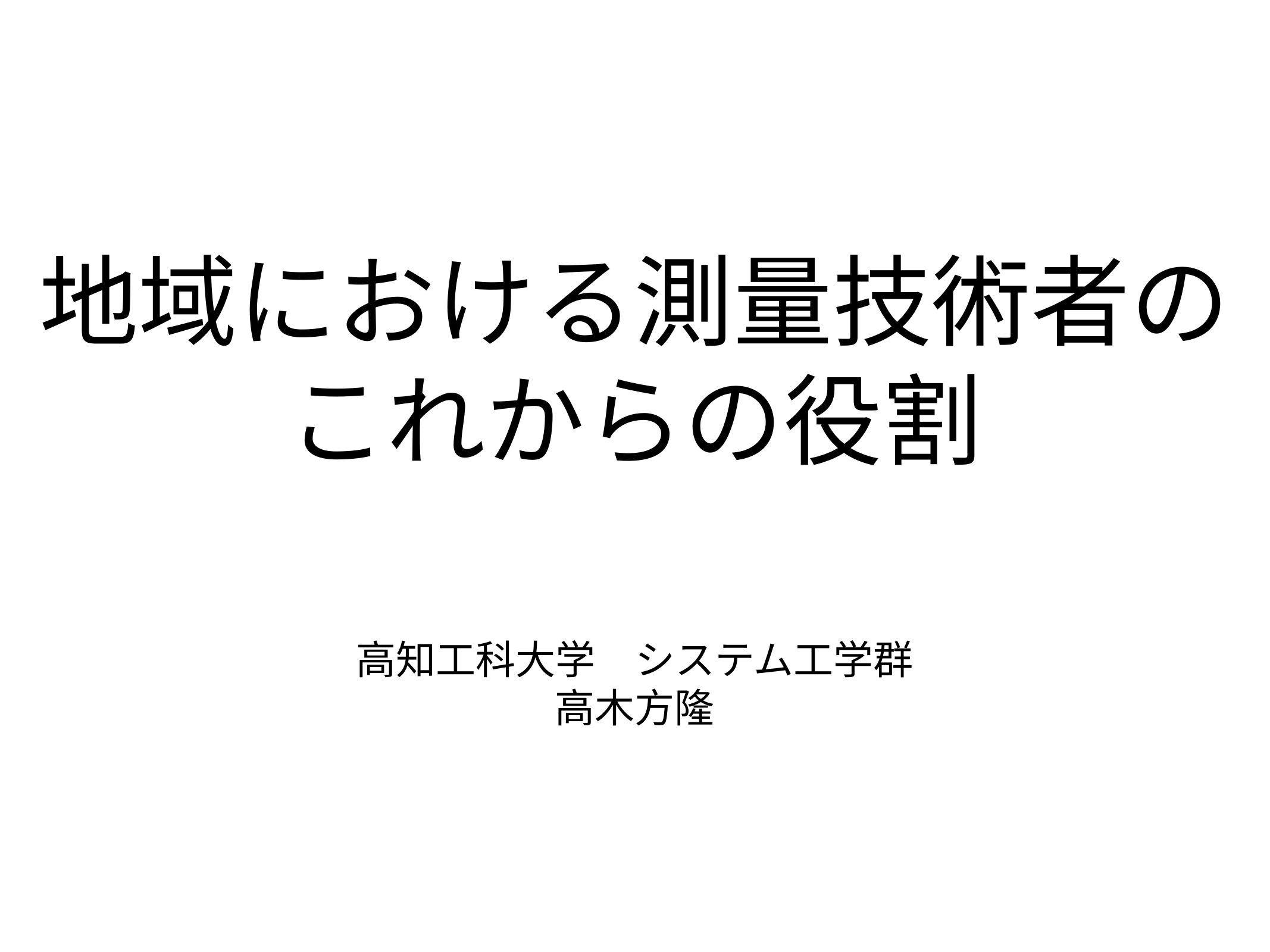

# 地域における測量技術者のこれからの役割
高知工科大学　システム工学群
高木方隆